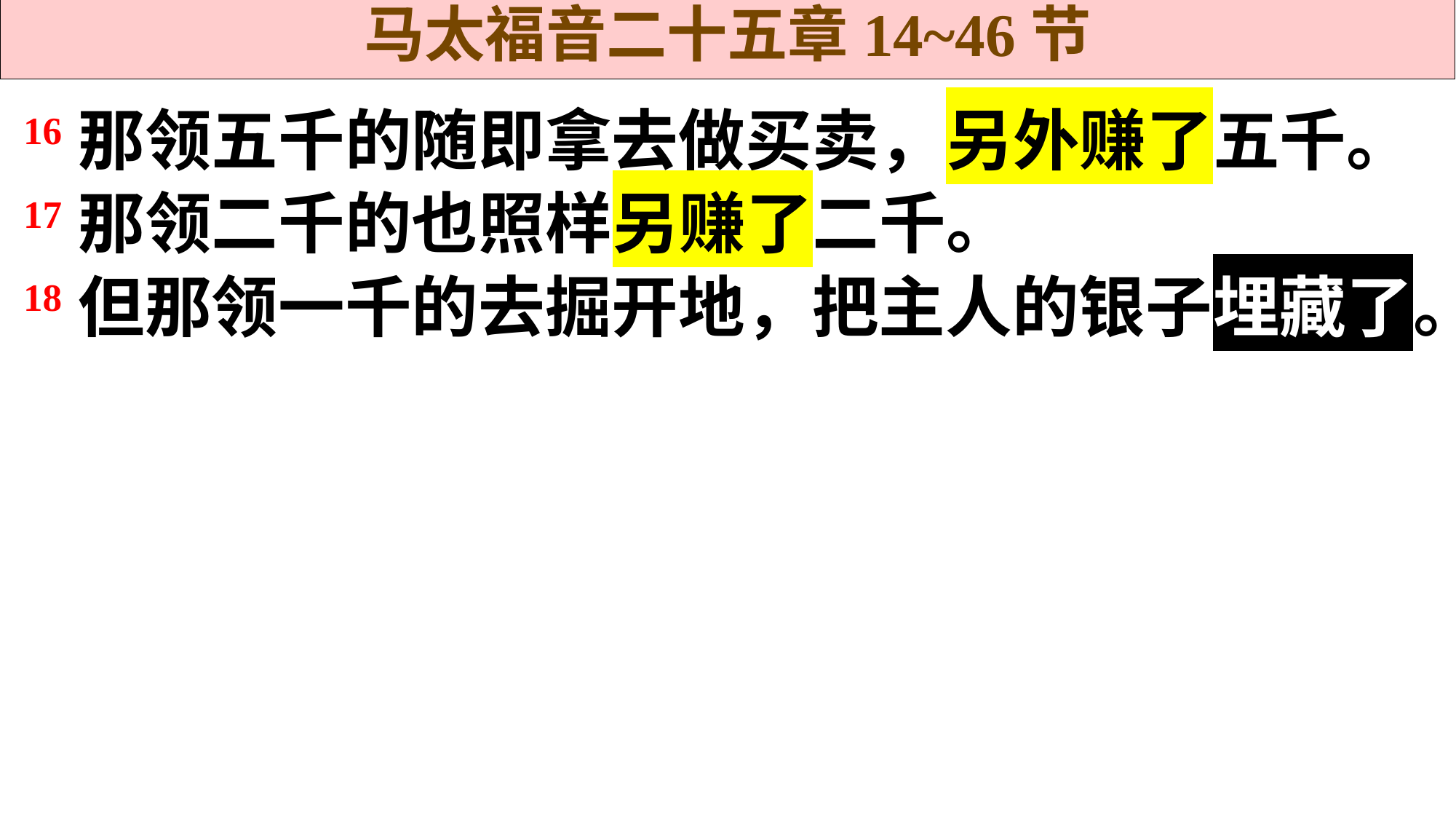

马太福音二十五章14~46节
16那领五千的随即拿去做买卖，另外赚了五千。
17那领二千的也照样另赚了二千。
18但那领一千的去掘开地，把主人的银子埋藏了。